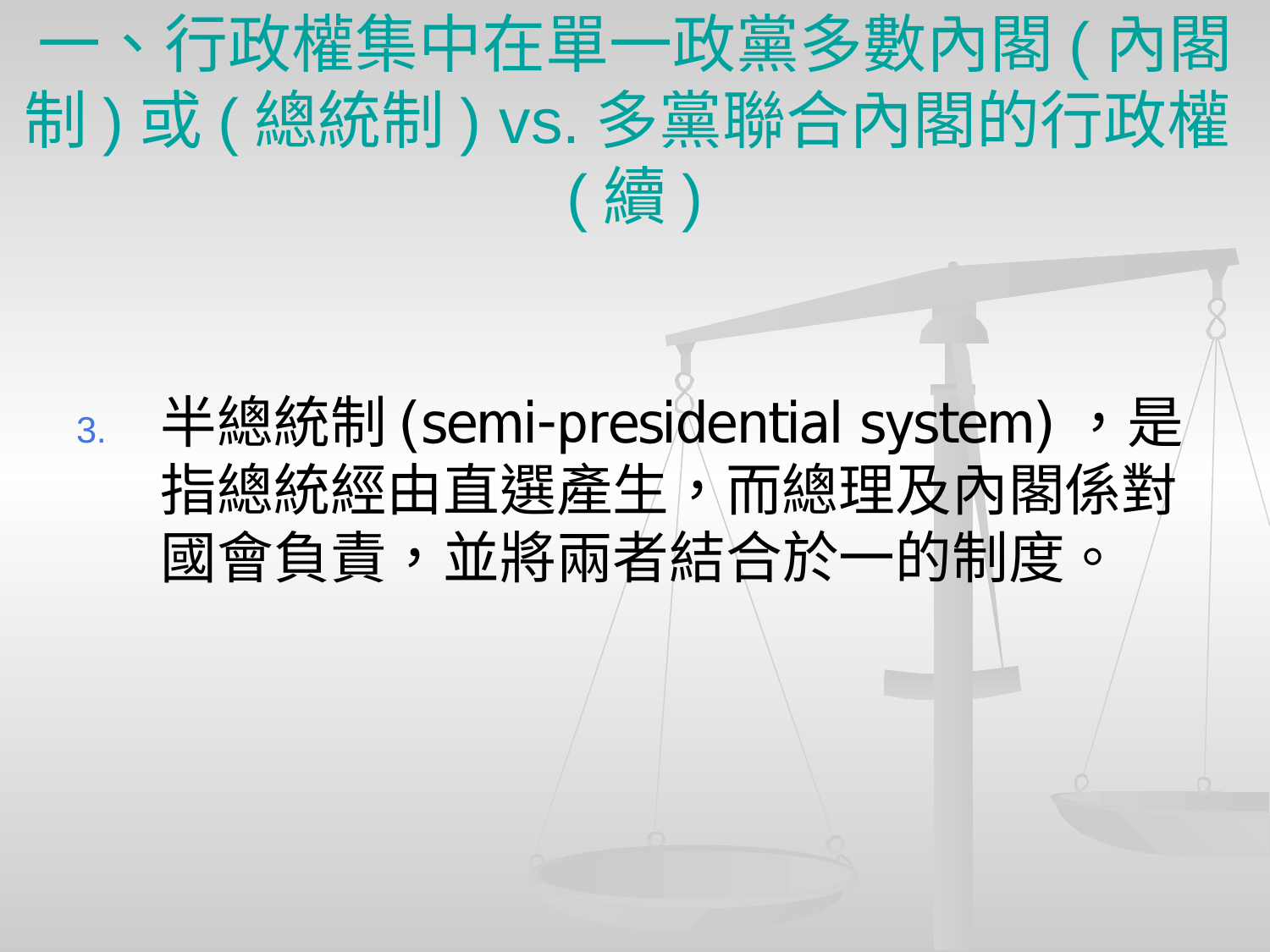

# 一、行政權集中在單一政黨多數內閣(內閣制)或(總統制) vs.多黨聯合內閣的行政權(續)

半總統制(semi-presidential system)，是指總統經由直選產生，而總理及內閣係對國會負責，並將兩者結合於一的制度。